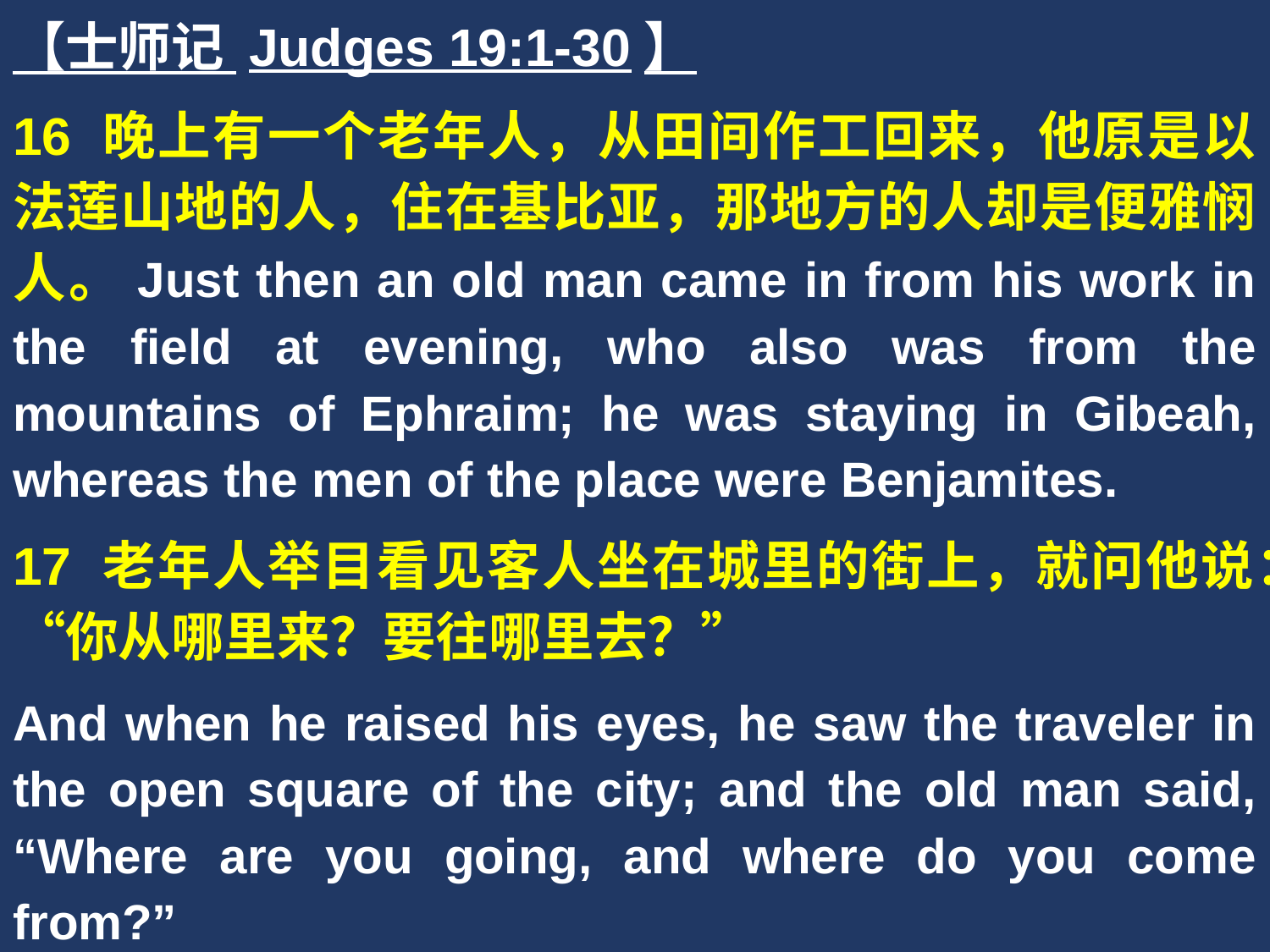

【士师记 Judges 19:1-30】
16 晚上有一个老年人，从田间作工回来，他原是以法莲山地的人，住在基比亚，那地方的人却是便雅悯人。Just then an old man came in from his work in the field at evening, who also was from the mountains of Ephraim; he was staying in Gibeah, whereas the men of the place were Benjamites.
17 老年人举目看见客人坐在城里的街上，就问他说：“你从哪里来？要往哪里去？”
And when he raised his eyes, he saw the traveler in the open square of the city; and the old man said, “Where are you going, and where do you come from?”